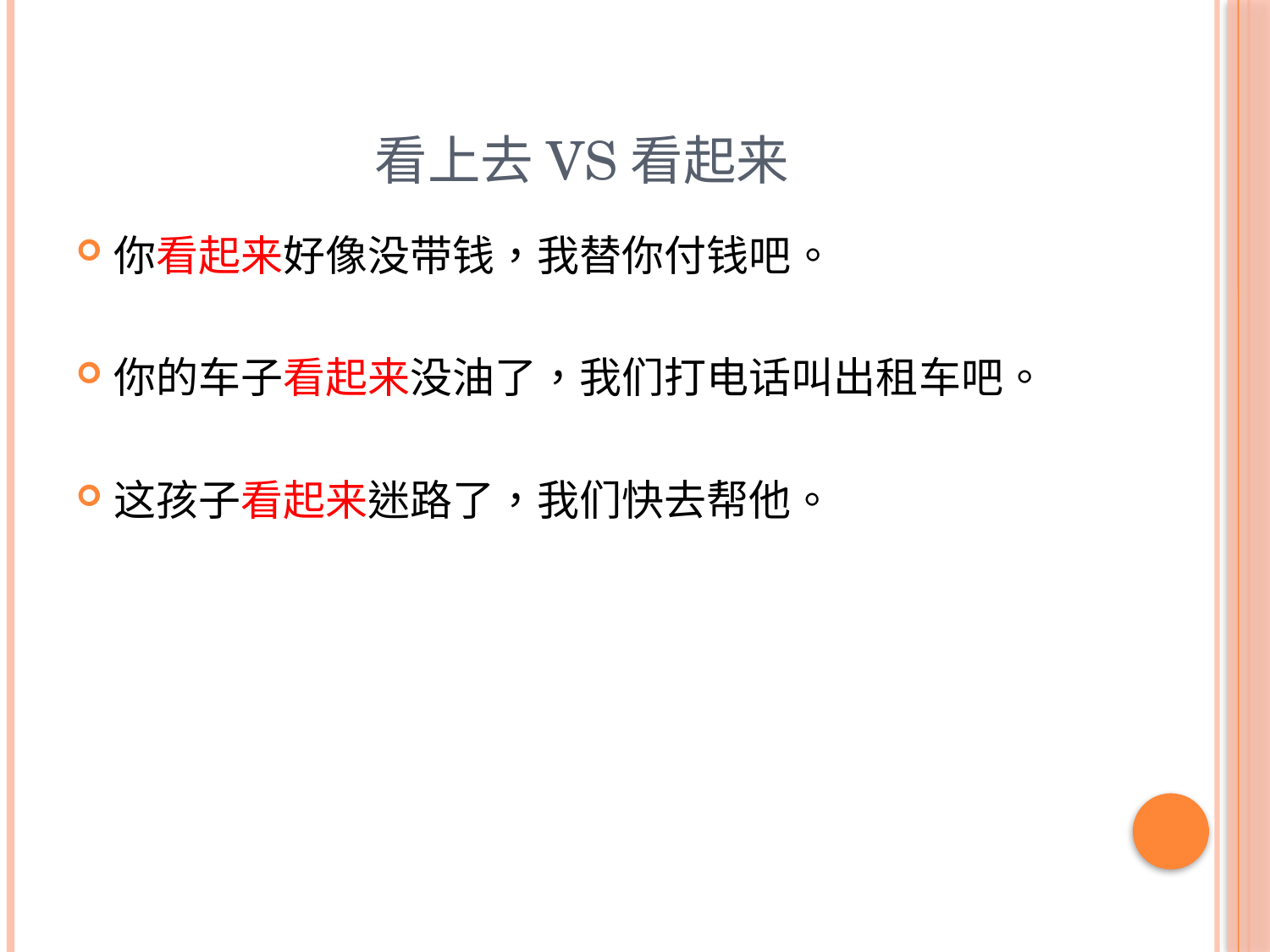

# 看上去vs看起来
你看起来好像没带钱，我替你付钱吧。

你的车子看起来没油了，我们打电话叫出租车吧。

这孩子看起来迷路了，我们快去帮他。